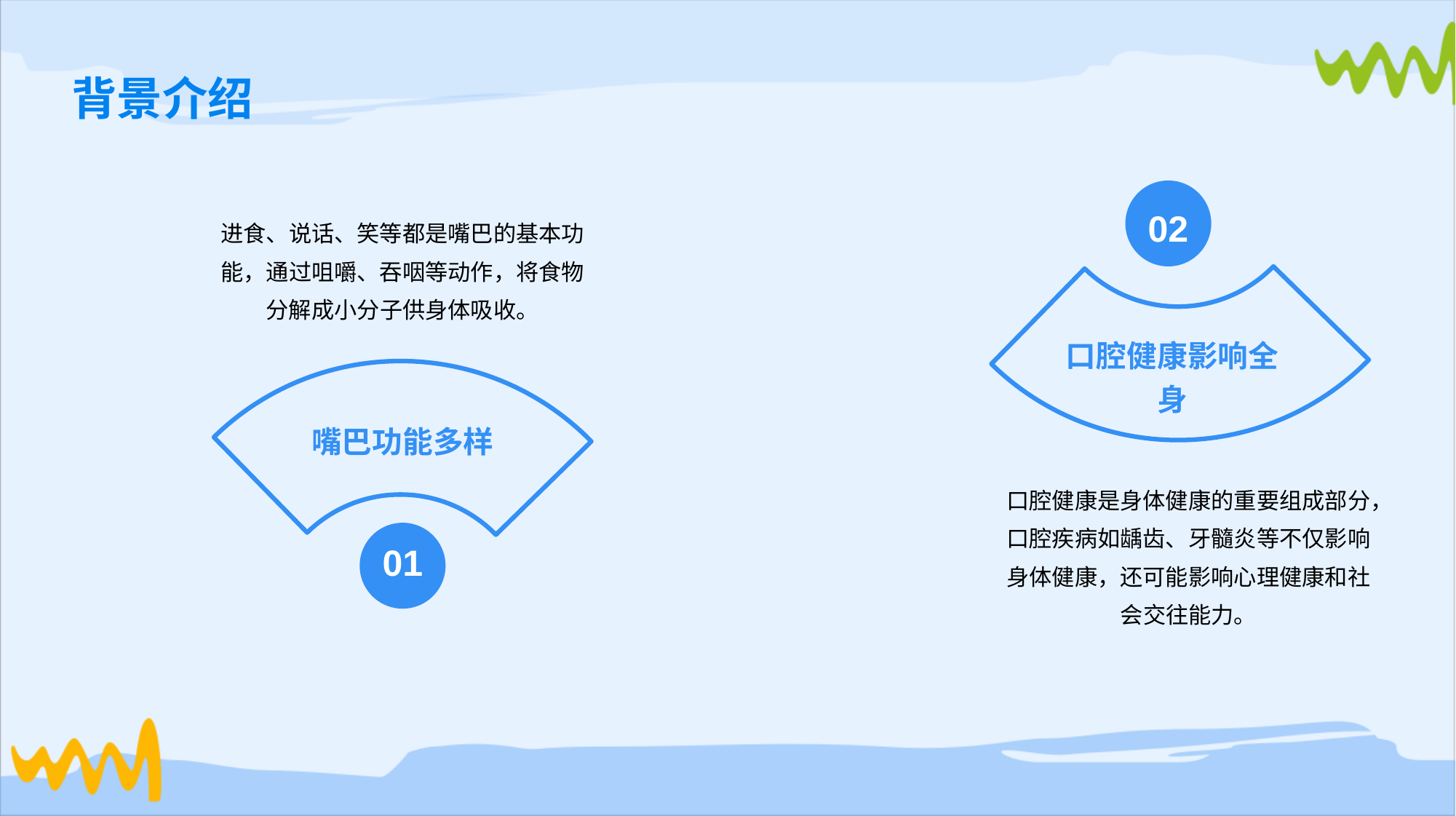

背景介绍

02
进食、说话、笑等都是嘴巴的基本功能，通过咀嚼、吞咽等动作，将食物分解成小分子供身体吸收。

口腔健康影响全身

嘴巴功能多样
口腔健康是身体健康的重要组成部分，口腔疾病如龋齿、牙髓炎等不仅影响身体健康，还可能影响心理健康和社会交往能力。

01